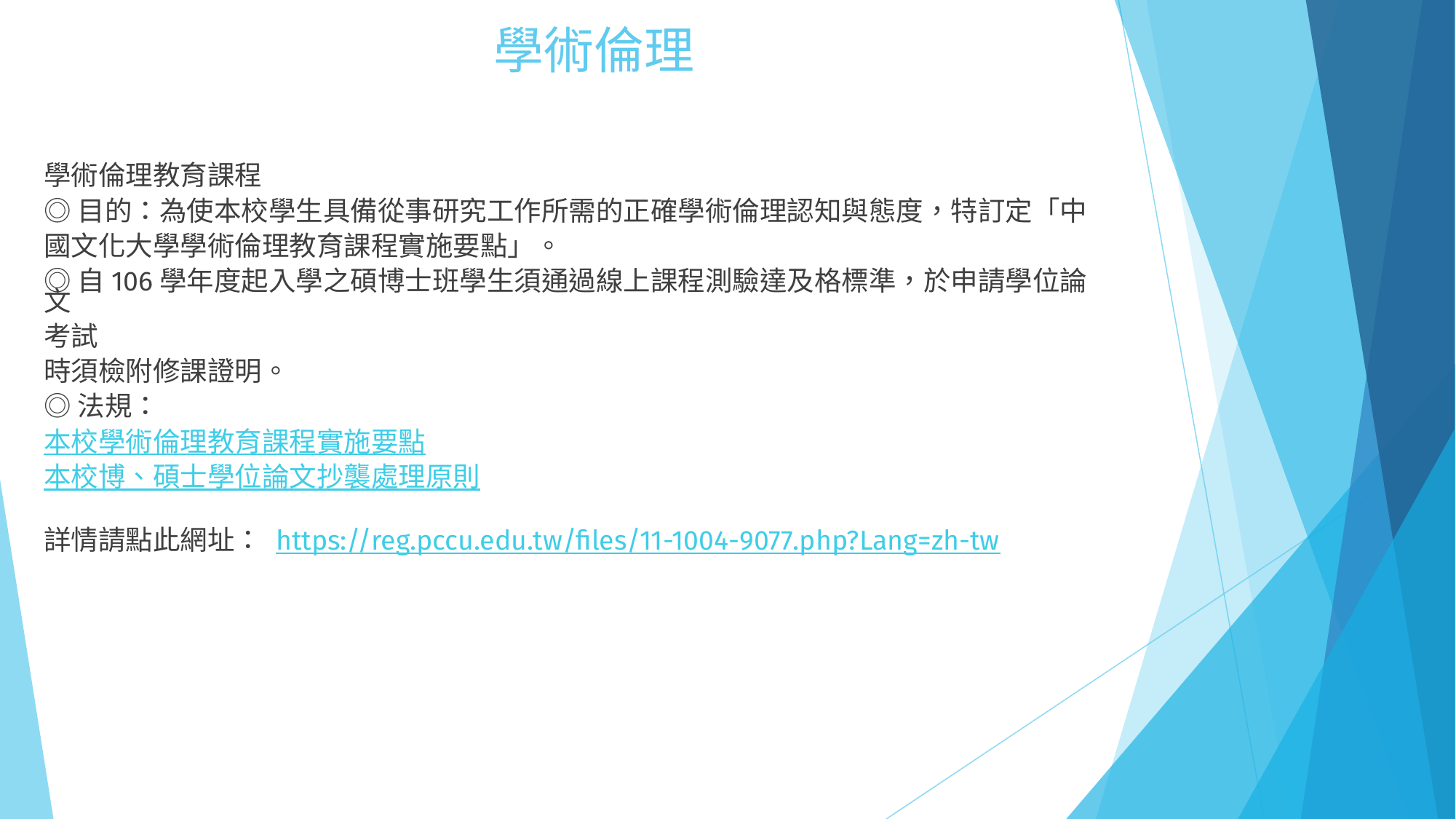

# 學術倫理

學術倫理教育課程
◎目的：為使本校學生具備從事研究工作所需的正確學術倫理認知與態度，特訂定「中
國文化大學學術倫理教育課程實施要點」。
◎自106學年度起入學之碩博士班學生須通過線上課程測驗達及格標準，於申請學位論文
考試
時須檢附修課證明。
◎法規：
本校學術倫理教育課程實施要點
本校博、碩士學位論文抄襲處理原則

詳情請點此網址： https://reg.pccu.edu.tw/files/11-1004-9077.php?Lang=zh-tw